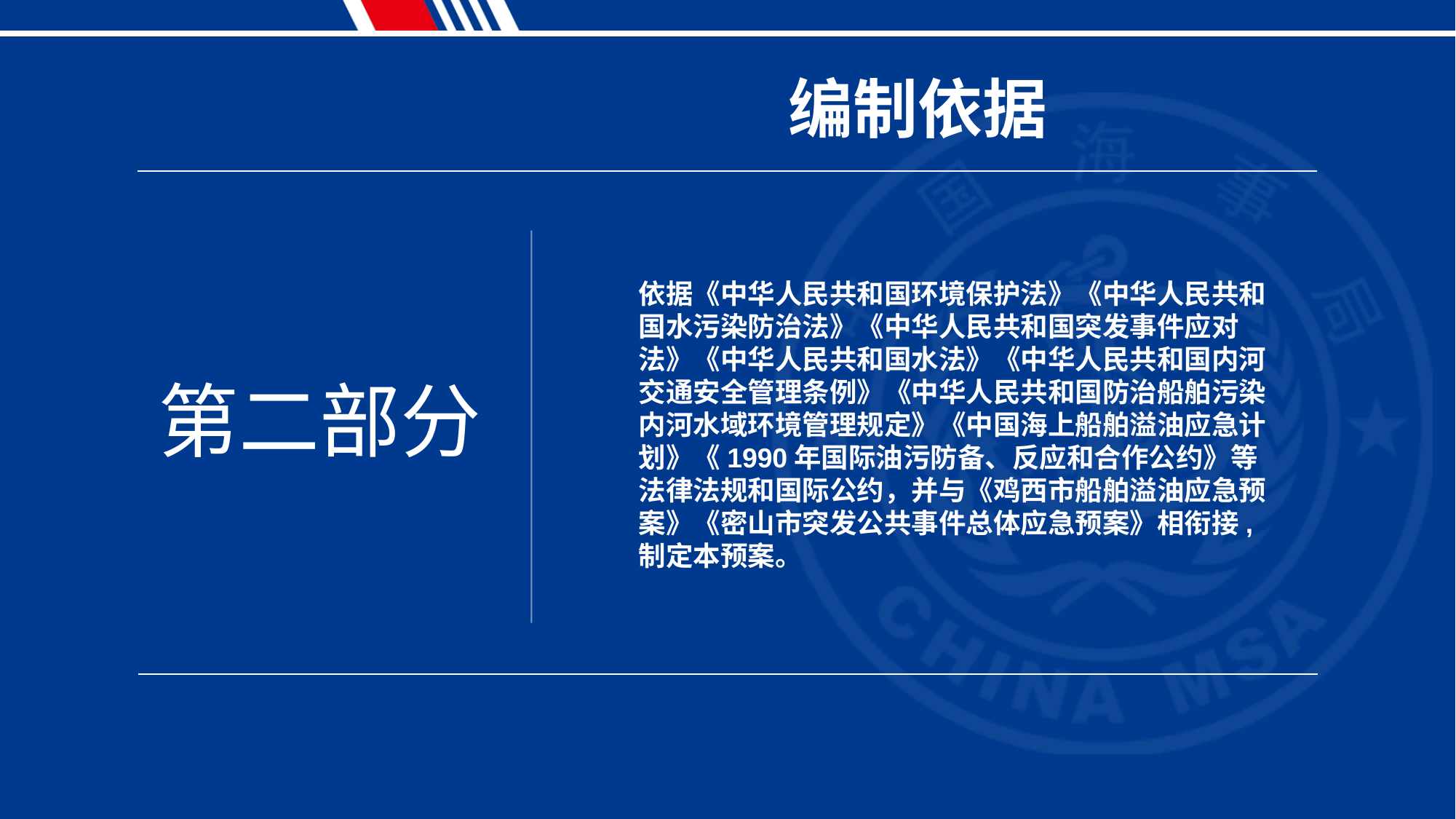

编制依据
依据《中华人民共和国环境保护法》《中华人民共和国水污染防治法》《中华人民共和国突发事件应对法》《中华人民共和国水法》《中华人民共和国内河交通安全管理条例》《中华人民共和国防治船舶污染内河水域环境管理规定》《中国海上船舶溢油应急计划》《1990年国际油污防备、反应和合作公约》等法律法规和国际公约，并与《鸡西市船舶溢油应急预案》《密山市突发公共事件总体应急预案》相衔接,制定本预案。
第二部分